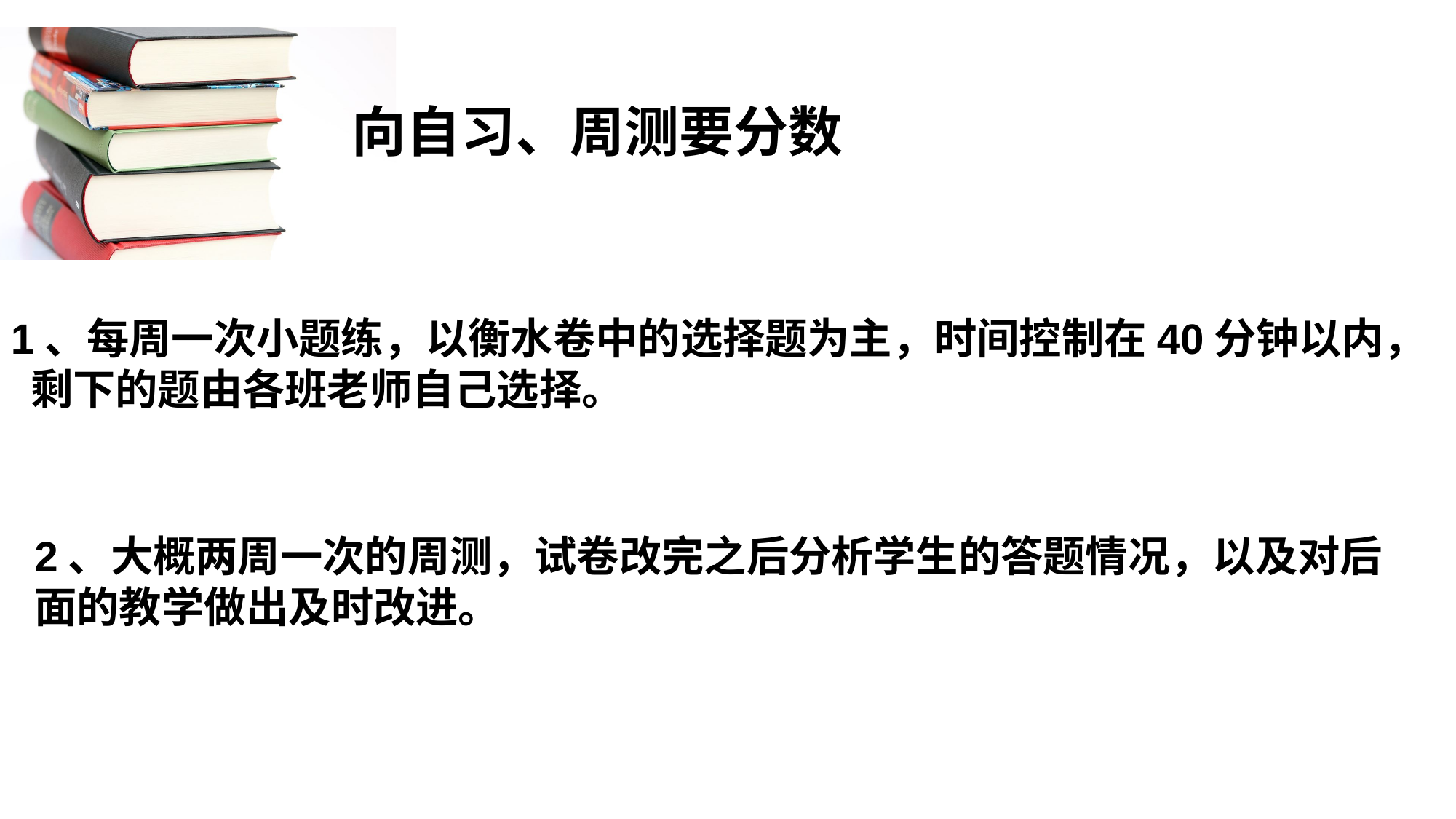

向自习、周测要分数
1、每周一次小题练，以衡水卷中的选择题为主，时间控制在40分钟以内，
 剩下的题由各班老师自己选择。
2、大概两周一次的周测，试卷改完之后分析学生的答题情况，以及对后面的教学做出及时改进。